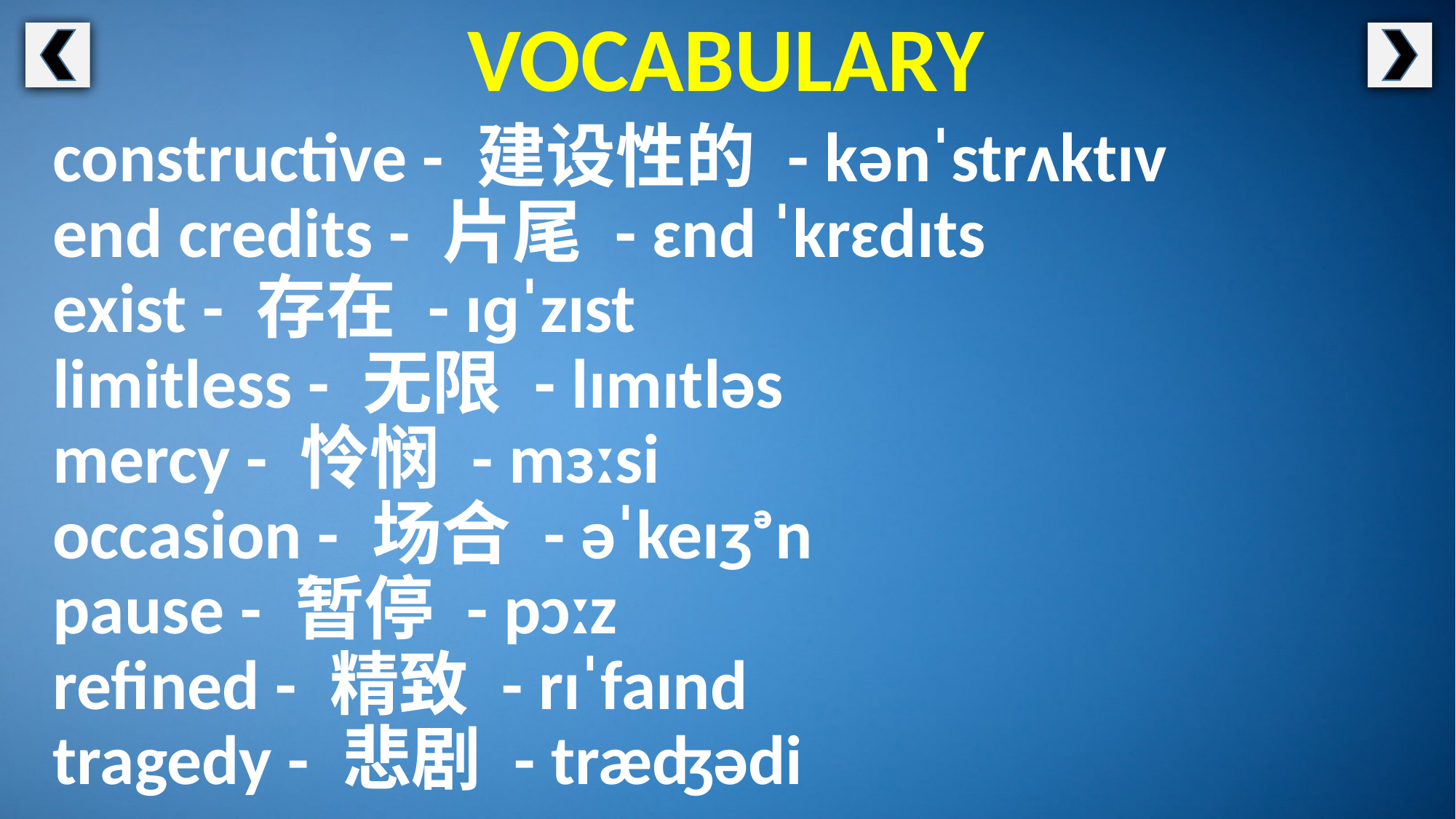

VOCABULARY
constructive - 建设性的 - kənˈstrʌktɪv
end credits - 片尾 - ɛnd ˈkrɛdɪts
exist - 存在 - ɪɡˈzɪst
limitless - 无限 - lɪmɪtləs
mercy - 怜悯 - mɜːsi
occasion - 场合 - əˈkeɪʒᵊn
pause - 暂停 - pɔːz
refined - 精致 - rɪˈfaɪnd
tragedy - 悲剧 - træʤədi